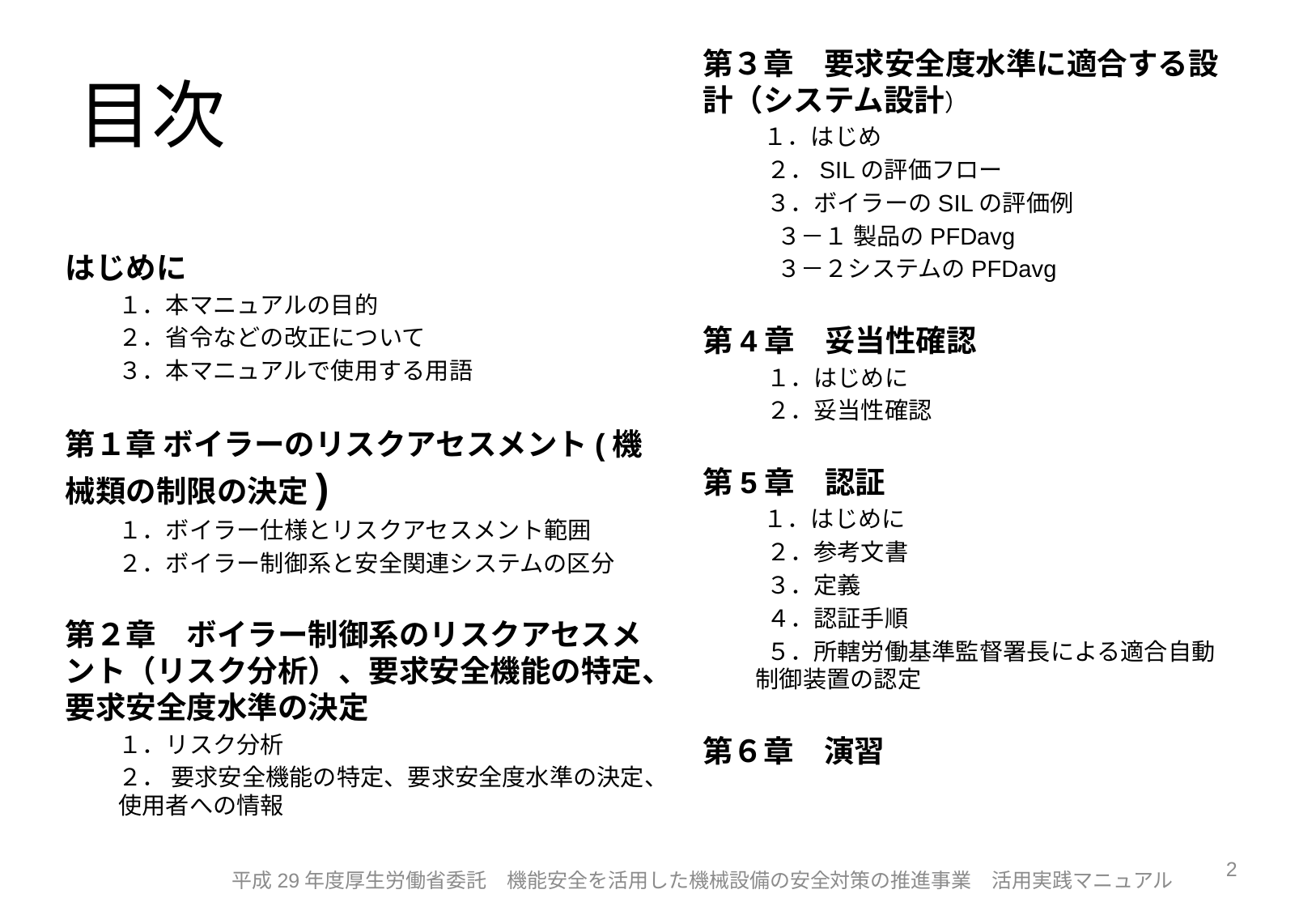

# 目次
第３章　要求安全度水準に適合する設計（システム設計）
 １．はじめ
 ２．SILの評価フロー
 ３．ボイラーのSILの評価例
   ３－１ 製品のPFDavg
   ３－２システムのPFDavg

第4章　妥当性確認
 １．はじめに
 ２．妥当性確認

第5章　認証
 １．はじめに
 ２．参考文書
 ３．定義
 ４．認証手順
 ５．所轄労働基準監督署長による適合自動制御装置の認定

第６章　演習
はじめに
１．本マニュアルの目的
２．省令などの改正について
３．本マニュアルで使用する用語

第１章 ボイラーのリスクアセスメント(機械類の制限の決定)
１．ボイラー仕様とリスクアセスメント範囲
２．ボイラー制御系と安全関連システムの区分

第２章　ボイラー制御系のリスクアセスメント（リスク分析）、要求安全機能の特定、要求安全度水準の決定
１．リスク分析
２． 要求安全機能の特定、要求安全度水準の決定、使用者への情報
2
平成29年度厚生労働省委託　機能安全を活用した機械設備の安全対策の推進事業　活用実践マニュアル